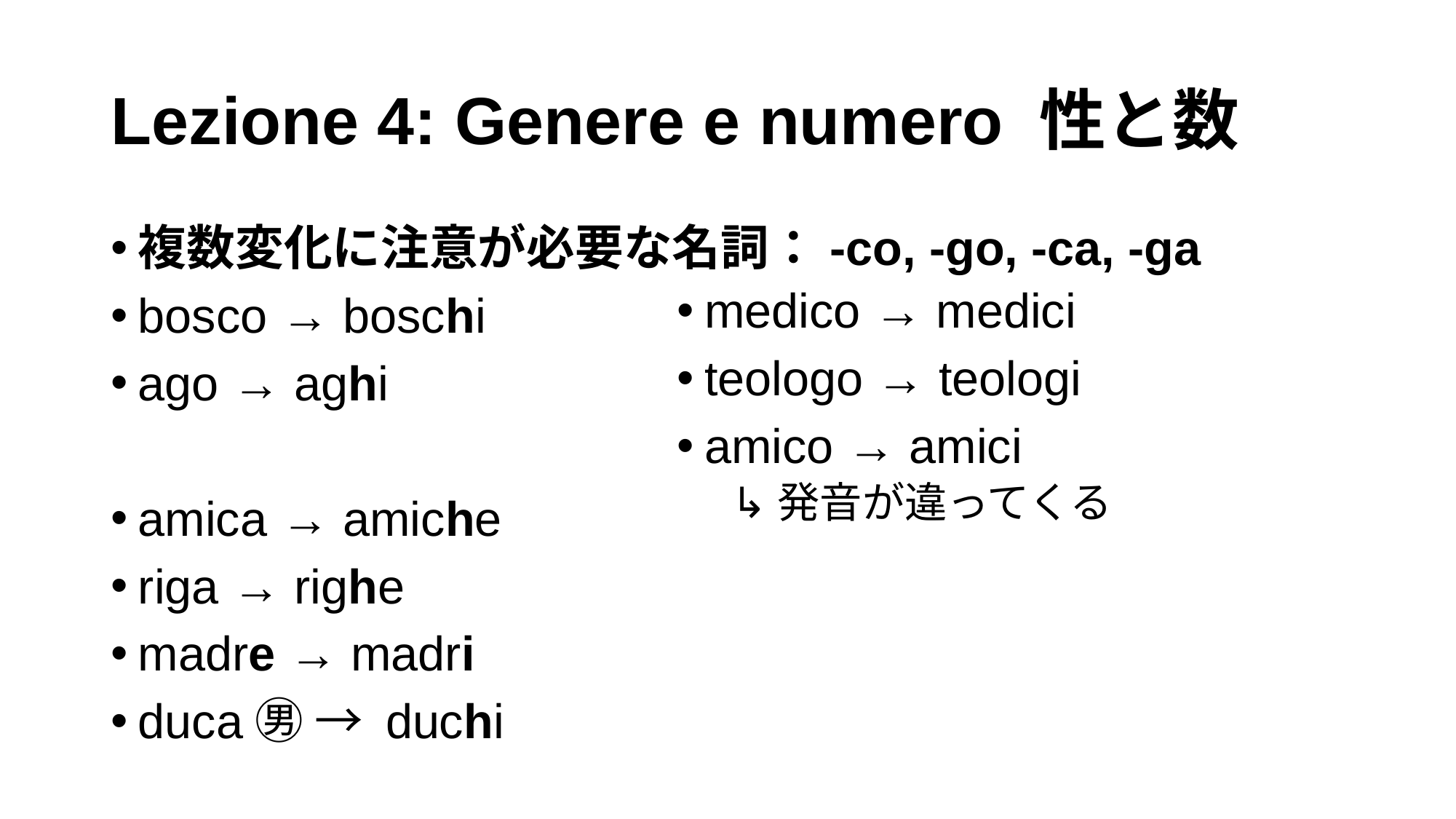

# Lezione 4: Genere e numero 性と数
複数変化に注意が必要な名詞：-co, -go, -ca, -ga
bosco → boschi
ago → aghi

amica → amiche
riga → righe
madre → madri
duca㊚ → duchi

medico → medici
teologo → teologi
amico → amici
↳発音が違ってくる